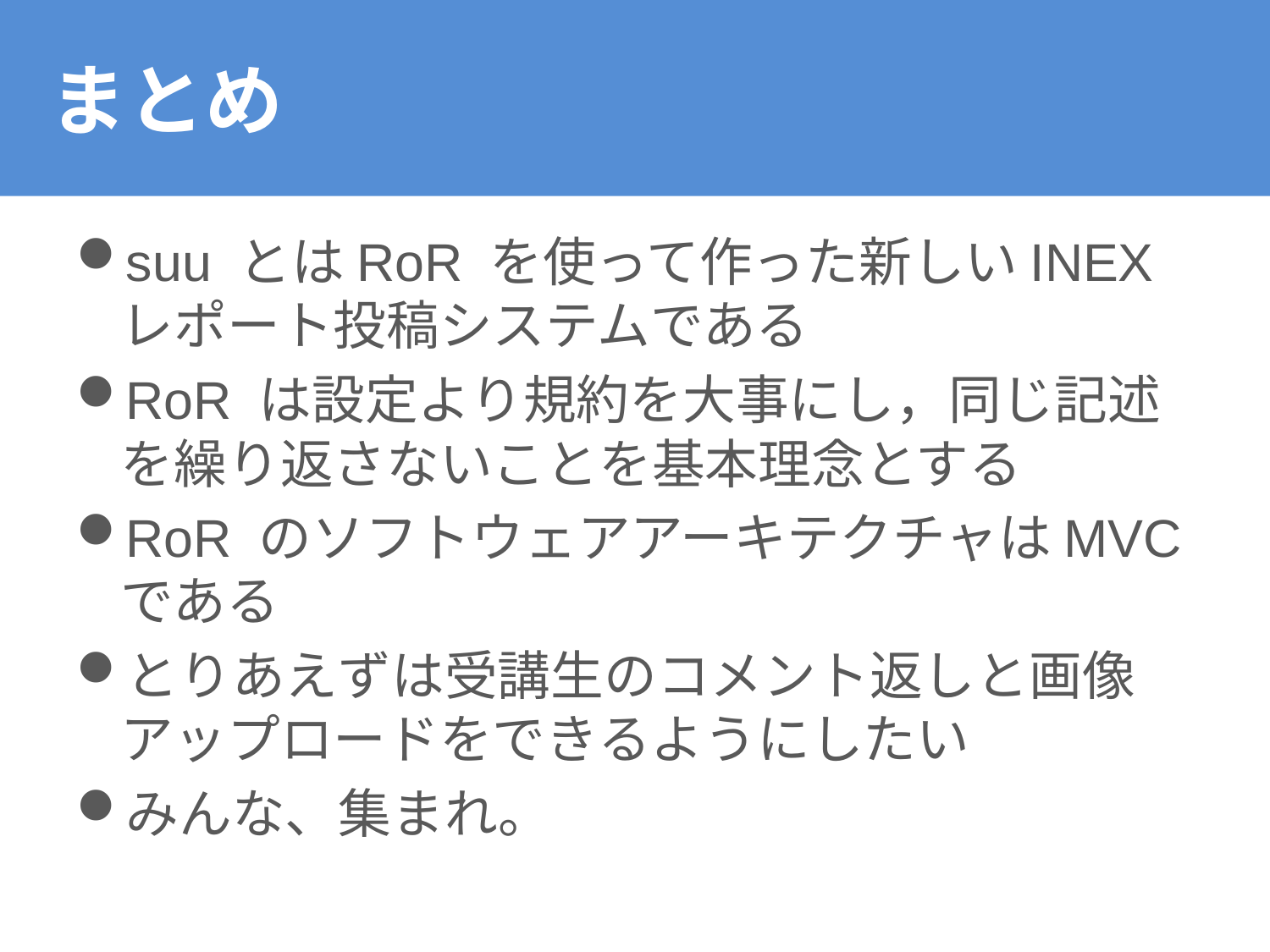

# まとめ
suu とはRoR を使って作った新しいINEXレポート投稿システムである
RoR は設定より規約を大事にし，同じ記述を繰り返さないことを基本理念とする
RoR のソフトウェアアーキテクチャはMVCである
とりあえずは受講生のコメント返しと画像アップロードをできるようにしたい
みんな、集まれ。